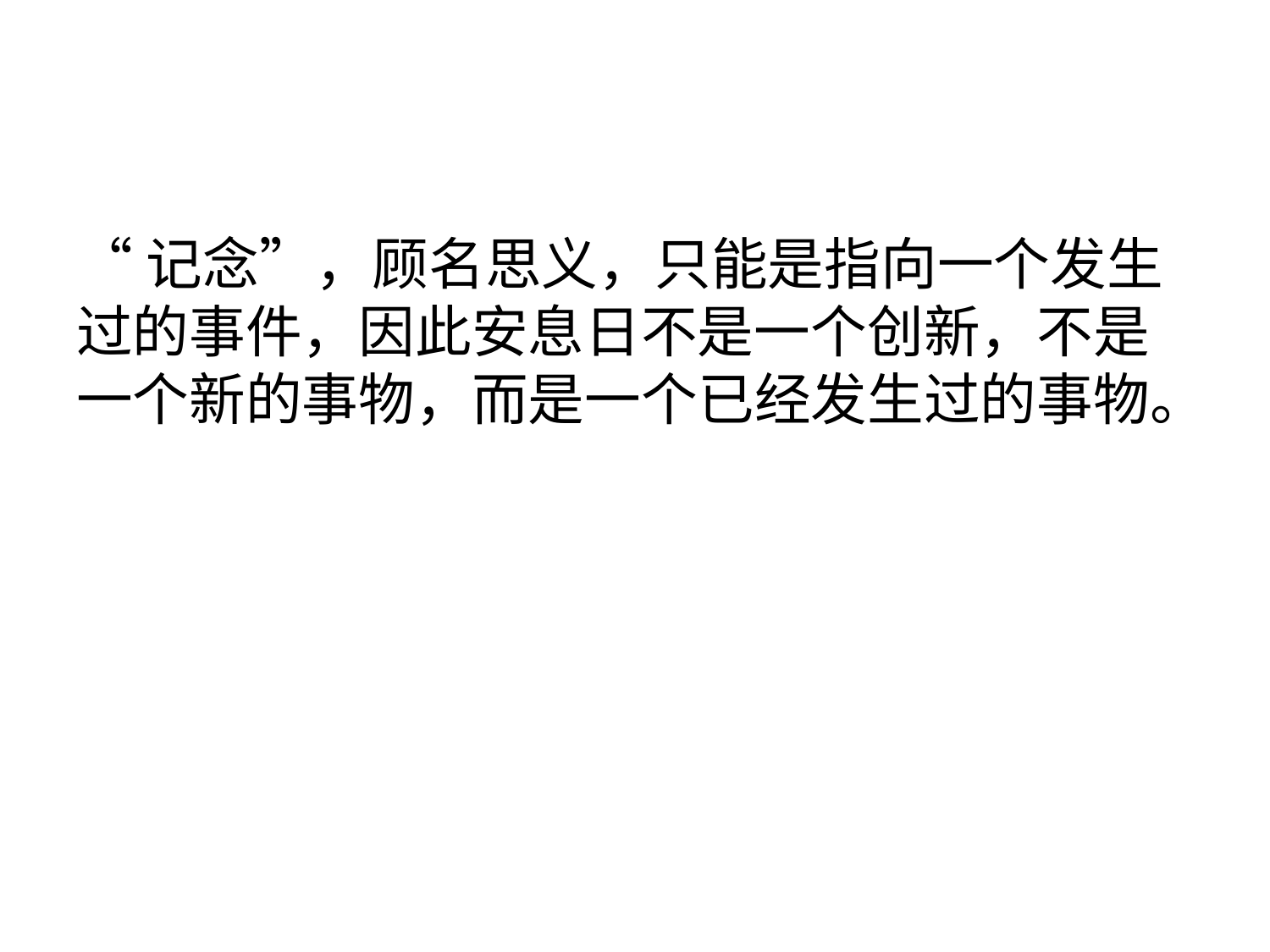

#
“记念”，顾名思义，只能是指向一个发生过的事件，因此安息日不是一个创新，不是一个新的事物，而是一个已经发生过的事物。